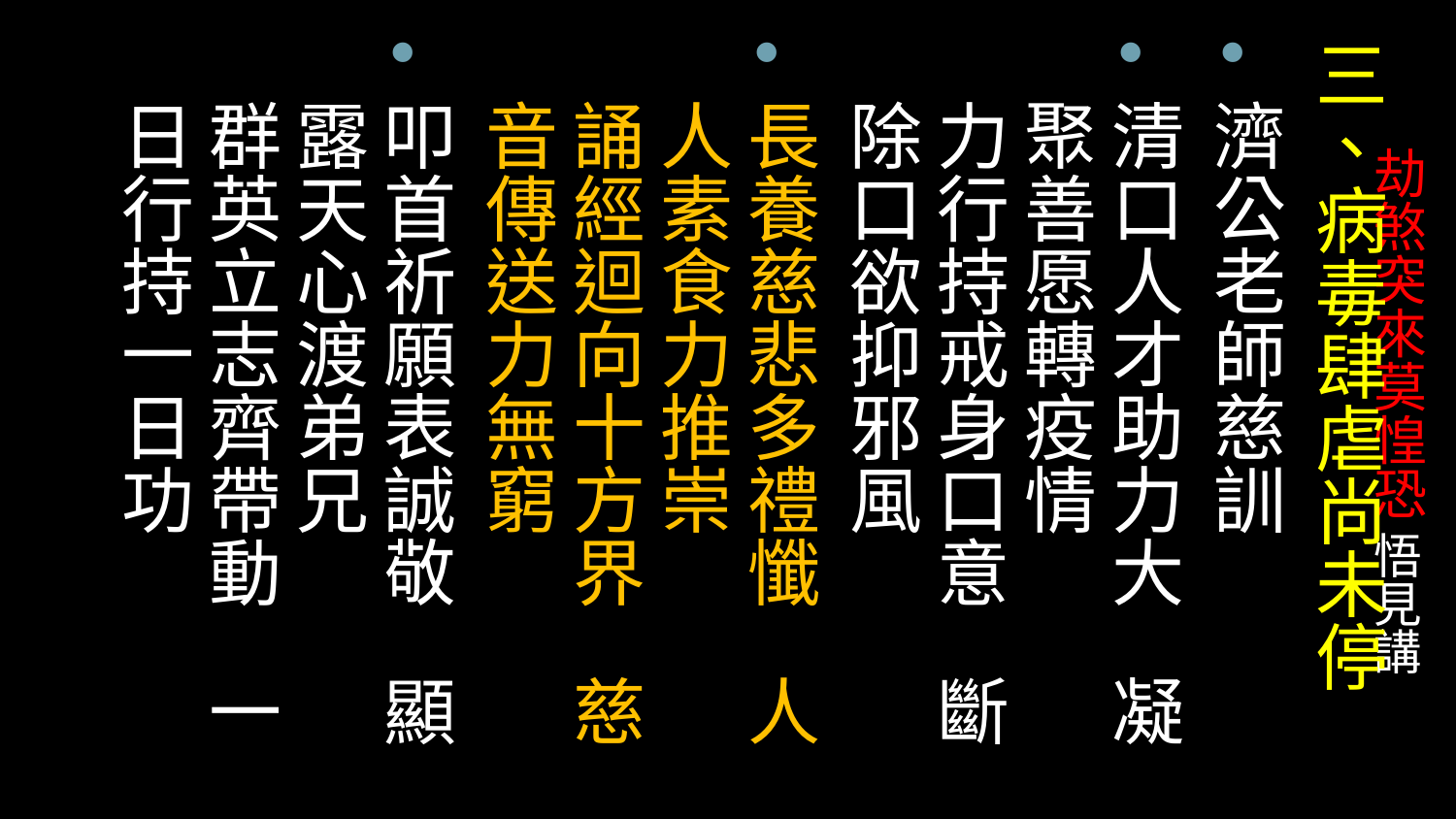

三、病毒肆虐尚未停
濟公老師慈訓
清口人才助力大    凝聚善愿轉疫情
力行持戒身口意    斷除口欲抑邪風
長養慈悲多禮懺    人人素食力推崇
誦經迴向十方界    慈音傳送力無窮
叩首祈願表誠敬    顯露天心渡弟兄
群英立志齊帶動    一日行持一日功
# 劫煞突來莫惶恐 悟見講